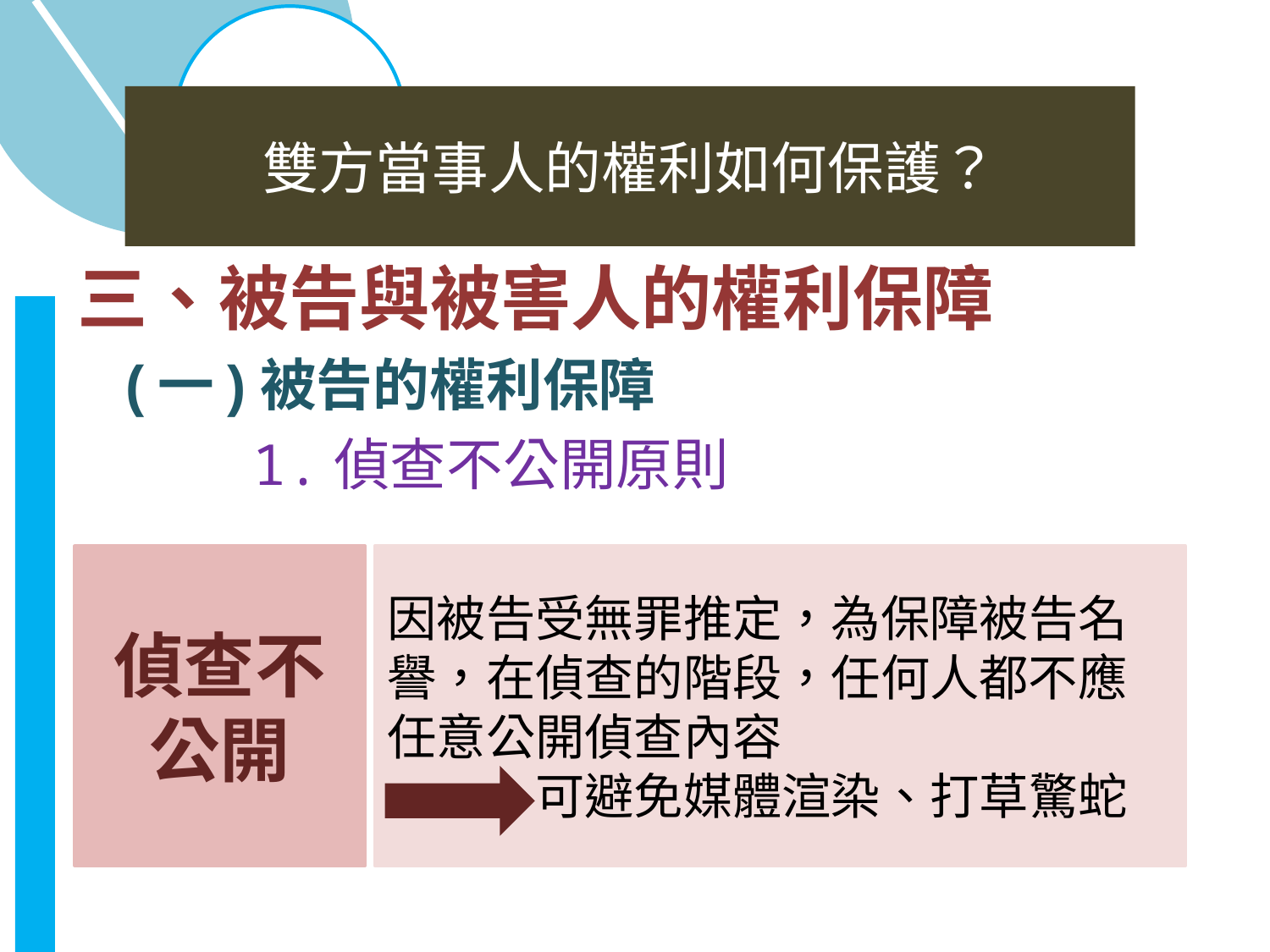

雙方當事人的權利如何保護？
三、被告與被害人的權利保障
	(一)被告的權利保障
		1.偵查不公開原則

偵查不公開
因被告受無罪推定，為保障被告名譽，在偵查的階段，任何人都不應任意公開偵查內容
　　　可避免媒體渲染、打草驚蛇